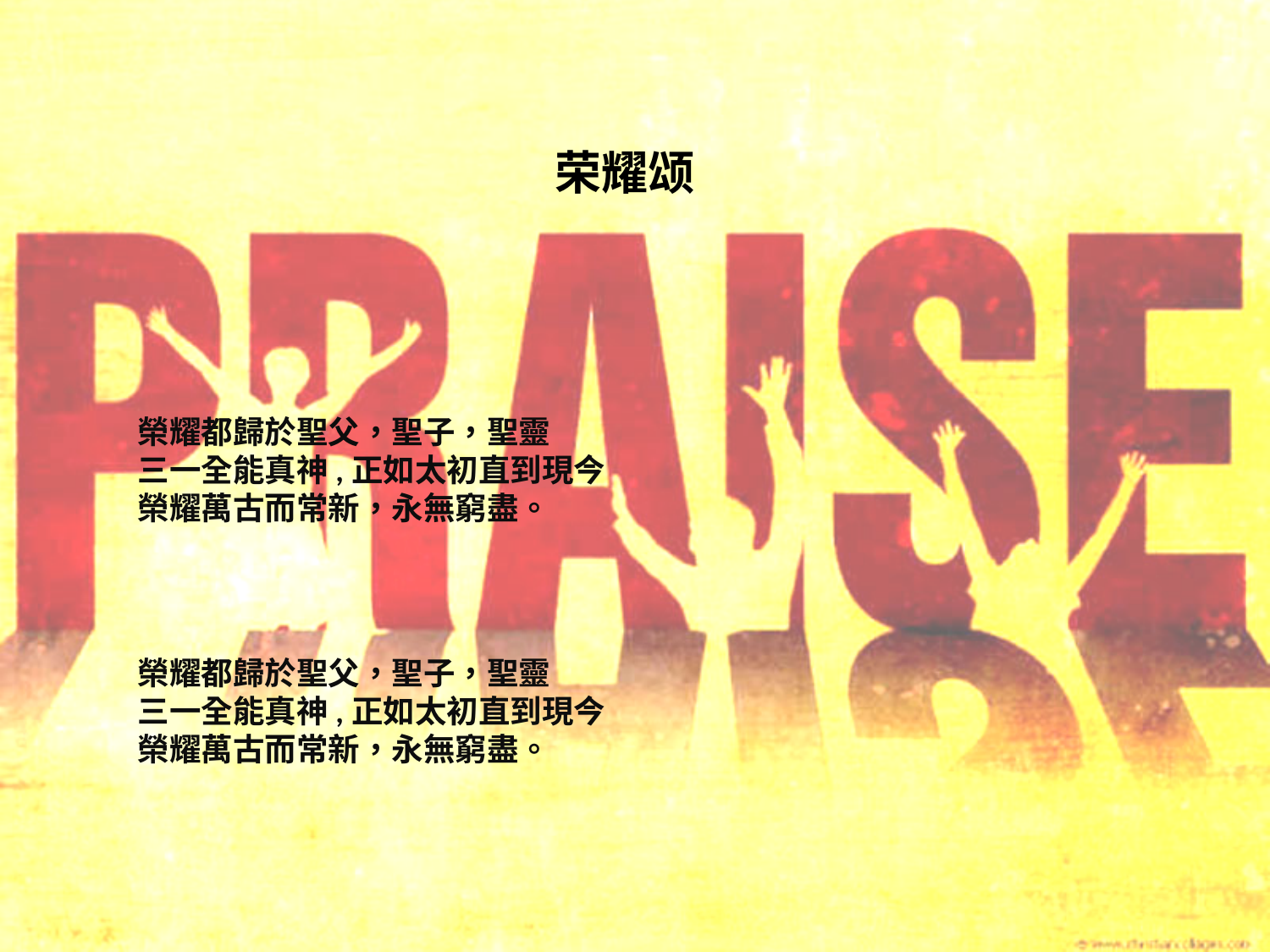

# 荣耀颂
榮耀都歸於聖父，聖子，聖靈
三一全能真神,正如太初直到現今
榮耀萬古而常新，永無窮盡。

榮耀都歸於聖父，聖子，聖靈
三一全能真神,正如太初直到現今
榮耀萬古而常新，永無窮盡。